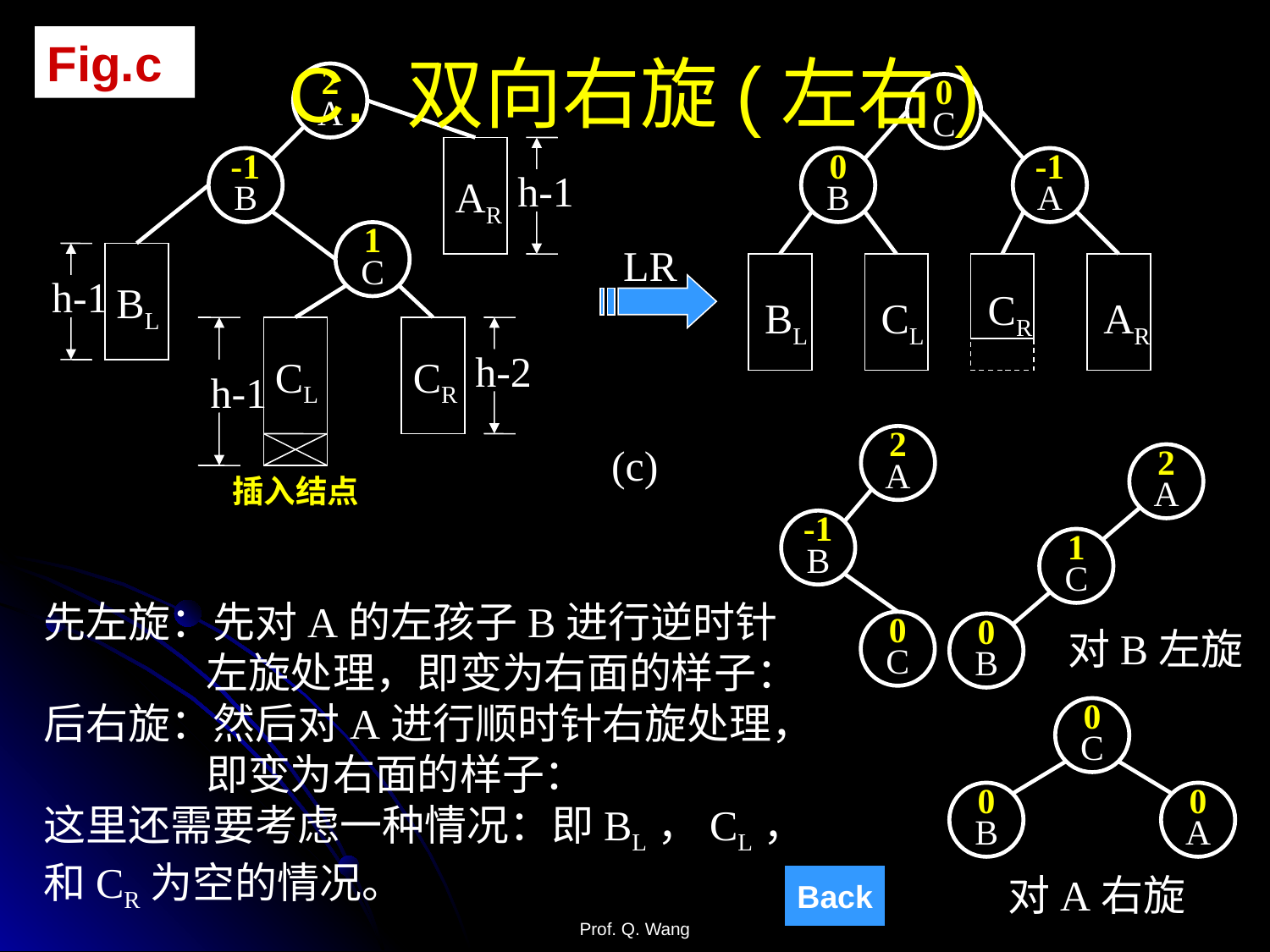

Fig.c
C. 双向右旋(左右)
2
A

AR

h-1

-1
B
1
C

h-1

BL

h-1

CL

CR

h-2

0
C
0
B
-1
A

BL

CL

CR

AR

LR

2
A
-1
B
0
C
(c)
2
A
1
C
0
B
插入结点
先左旋：先对A的左孩子B进行逆时针
                左旋处理，即变为右面的样子：
后右旋：然后对A进行顺时针右旋处理，
                即变为右面的样子：
这里还需要考虑一种情况：即BL，CL，
和CR为空的情况。
对B左旋
0
C
0
B
0
A
对A右旋
Back

Prof. Q. Wang